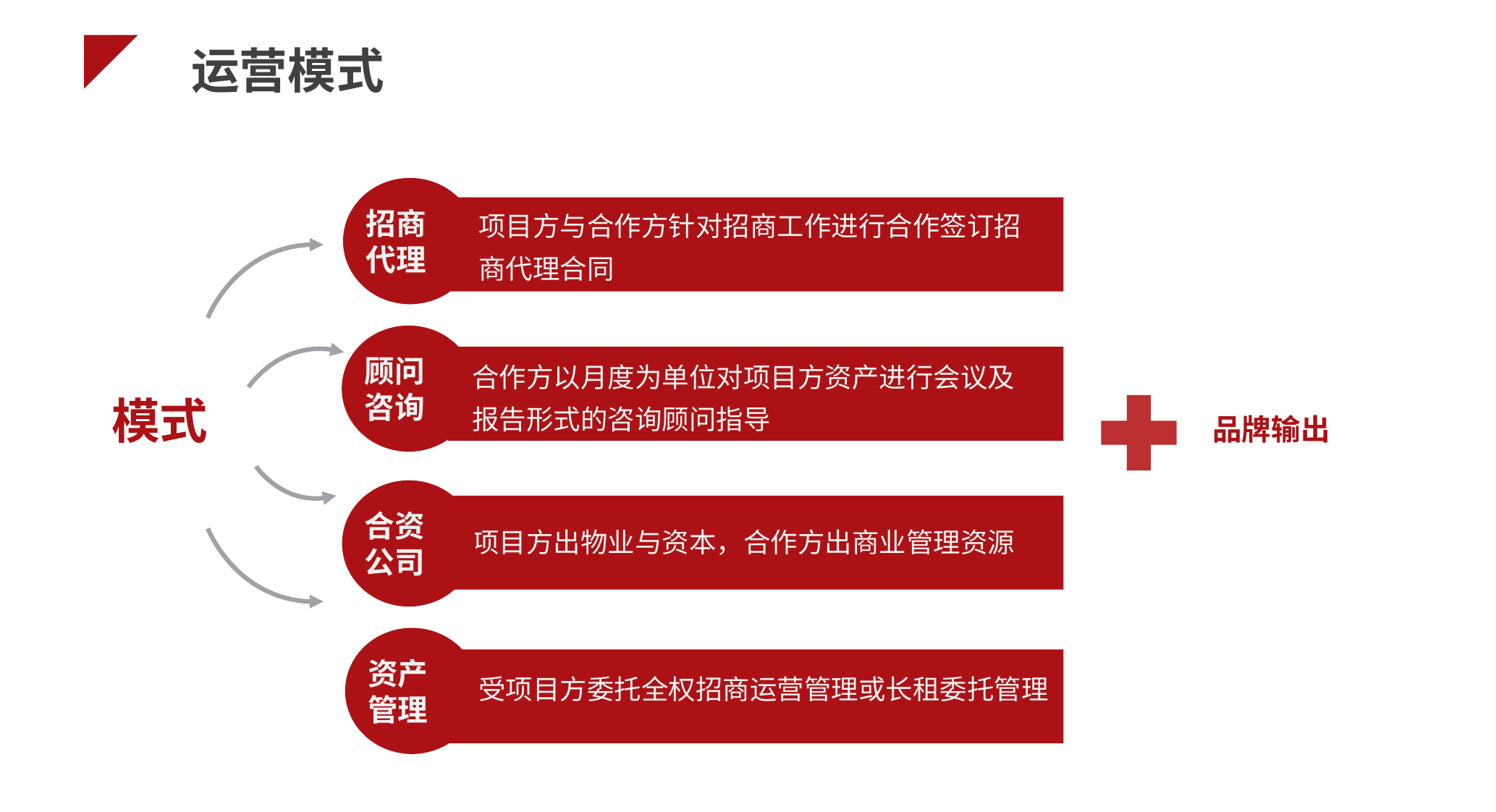

运营模式

招商
代理
项目方与合作方针对招商工作进行合作签订招商代理合同

顾问
咨询
顾问咨询
合作方以月度为单位对项目方资产进行会议及报告形式的咨询顾问指导

品牌输出

模式
合资公司

合资
公司

项目方出物业与资本，合作方出商业管理资源

资产管理

资产
管理

受项目方委托全权招商运营管理或长租委托管理